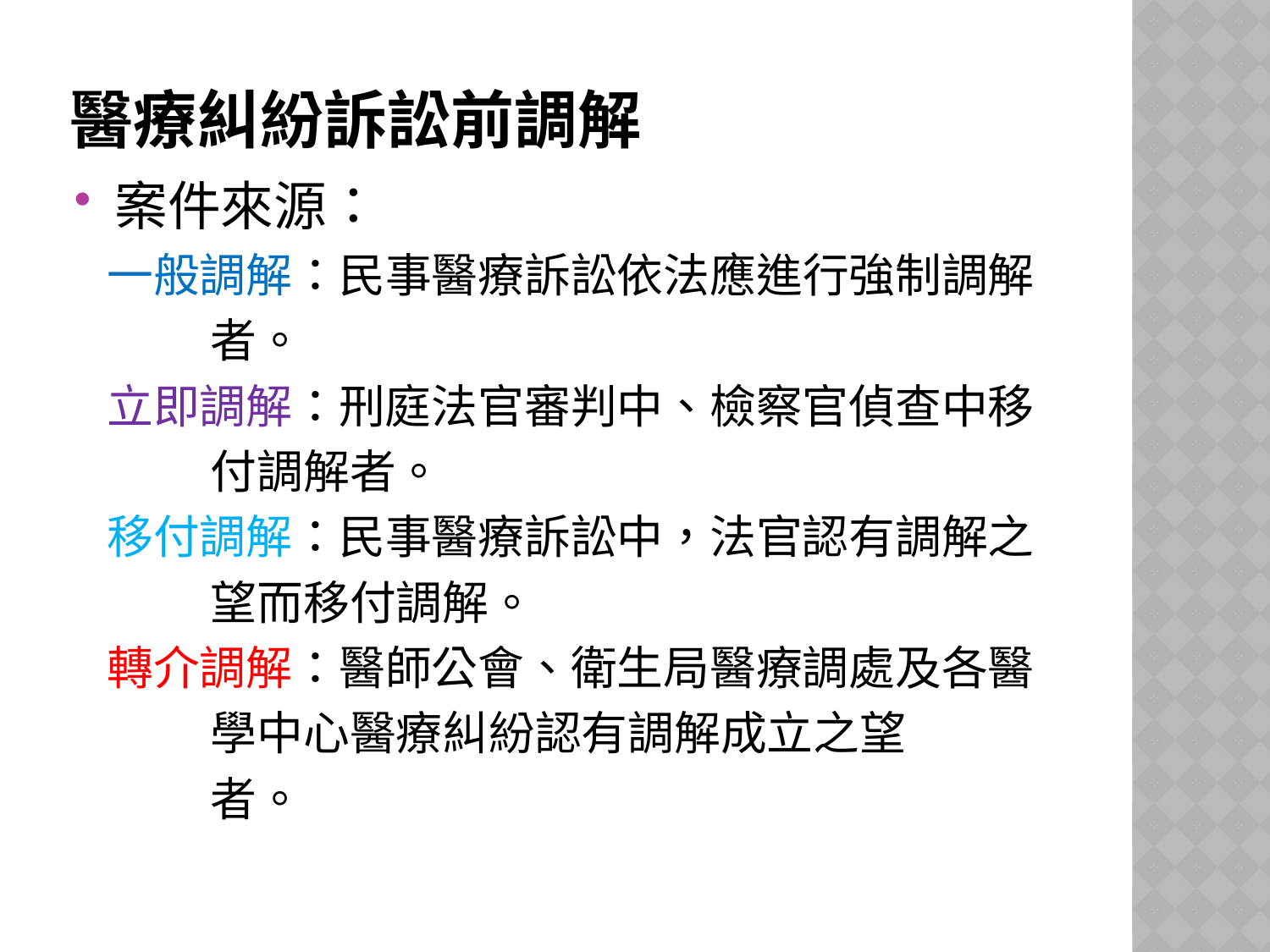

# 醫療糾紛訴訟前調解
案件來源：
  一般調解：民事醫療訴訟依法應進行強制調解
            者。
  立即調解：刑庭法官審判中、檢察官偵查中移
            付調解者。
  移付調解：民事醫療訴訟中，法官認有調解之
            望而移付調解。
  轉介調解：醫師公會、衛生局醫療調處及各醫
            學中心醫療糾紛認有調解成立之望
            者。